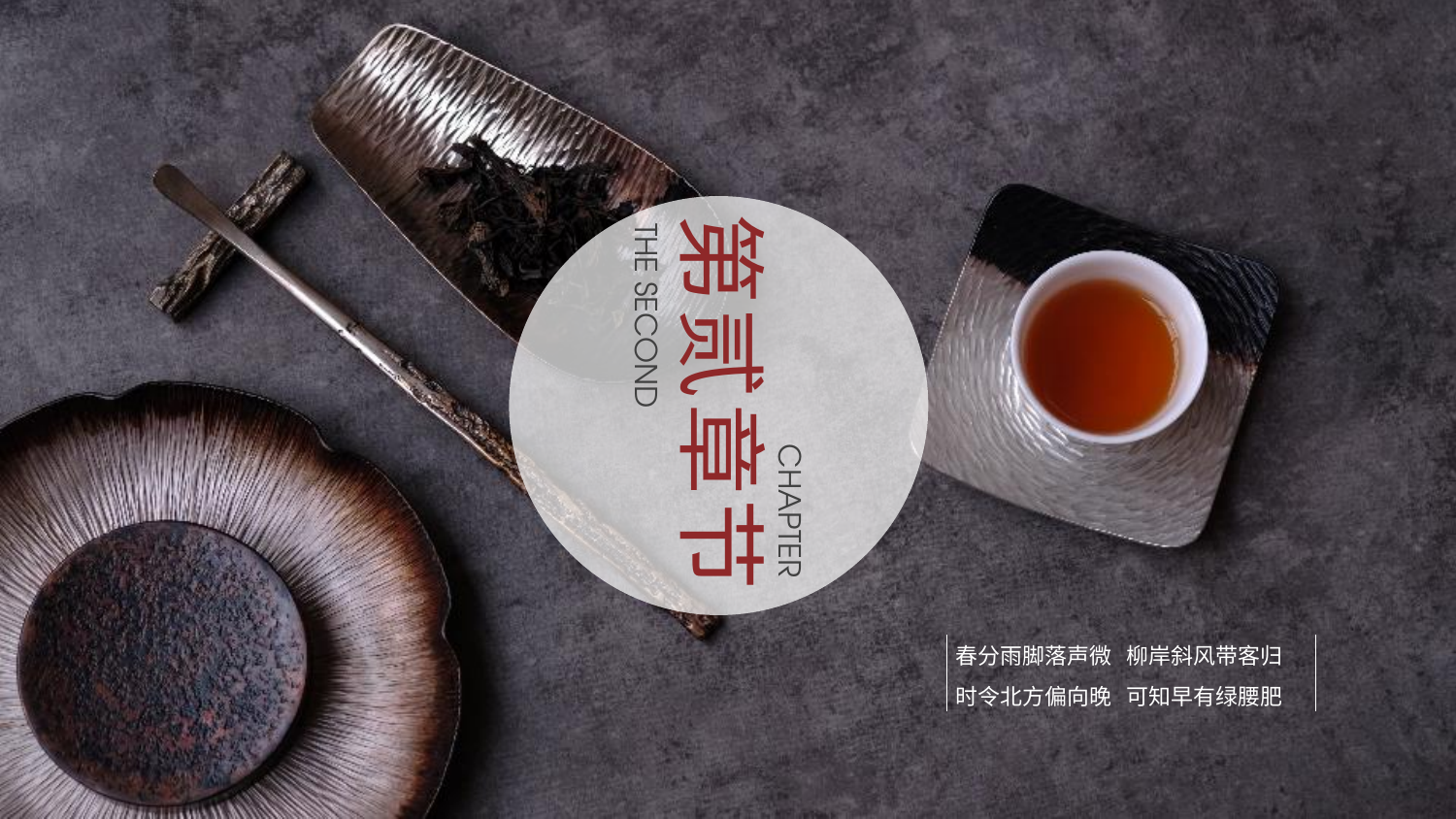

第贰章节
THE SECOND
CHAPTER
春分雨脚落声微   柳岸斜风带客归
时令北方偏向晚   可知早有绿腰肥